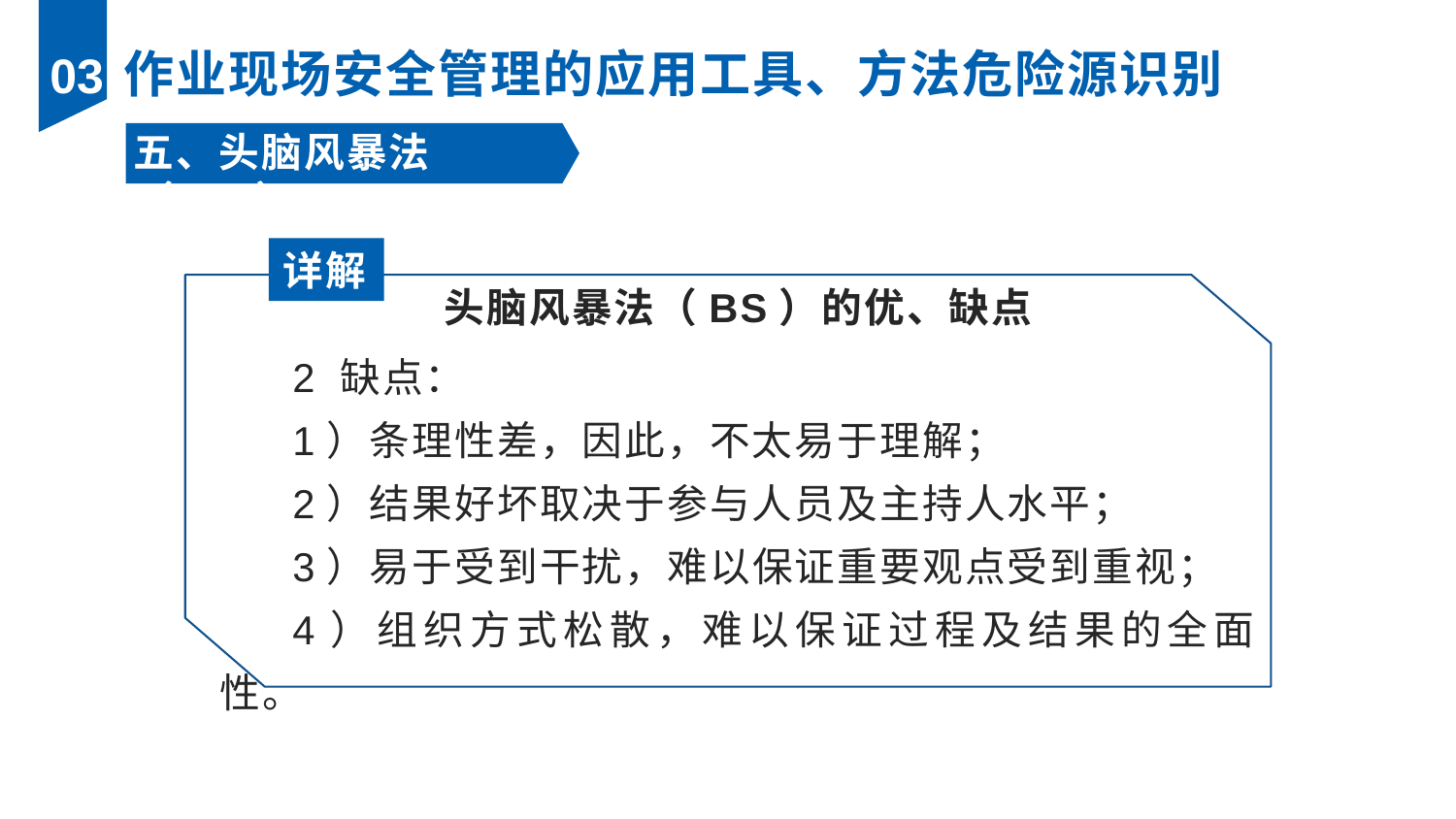

作业现场安全管理的应用工具、方法危险源识别
03
五、头脑风暴法（BS）

详解

头脑风暴法（BS）的优、缺点
2 缺点：
1）条理性差，因此，不太易于理解；
2）结果好坏取决于参与人员及主持人水平；
3）易于受到干扰，难以保证重要观点受到重视；
4）组织方式松散，难以保证过程及结果的全面性。